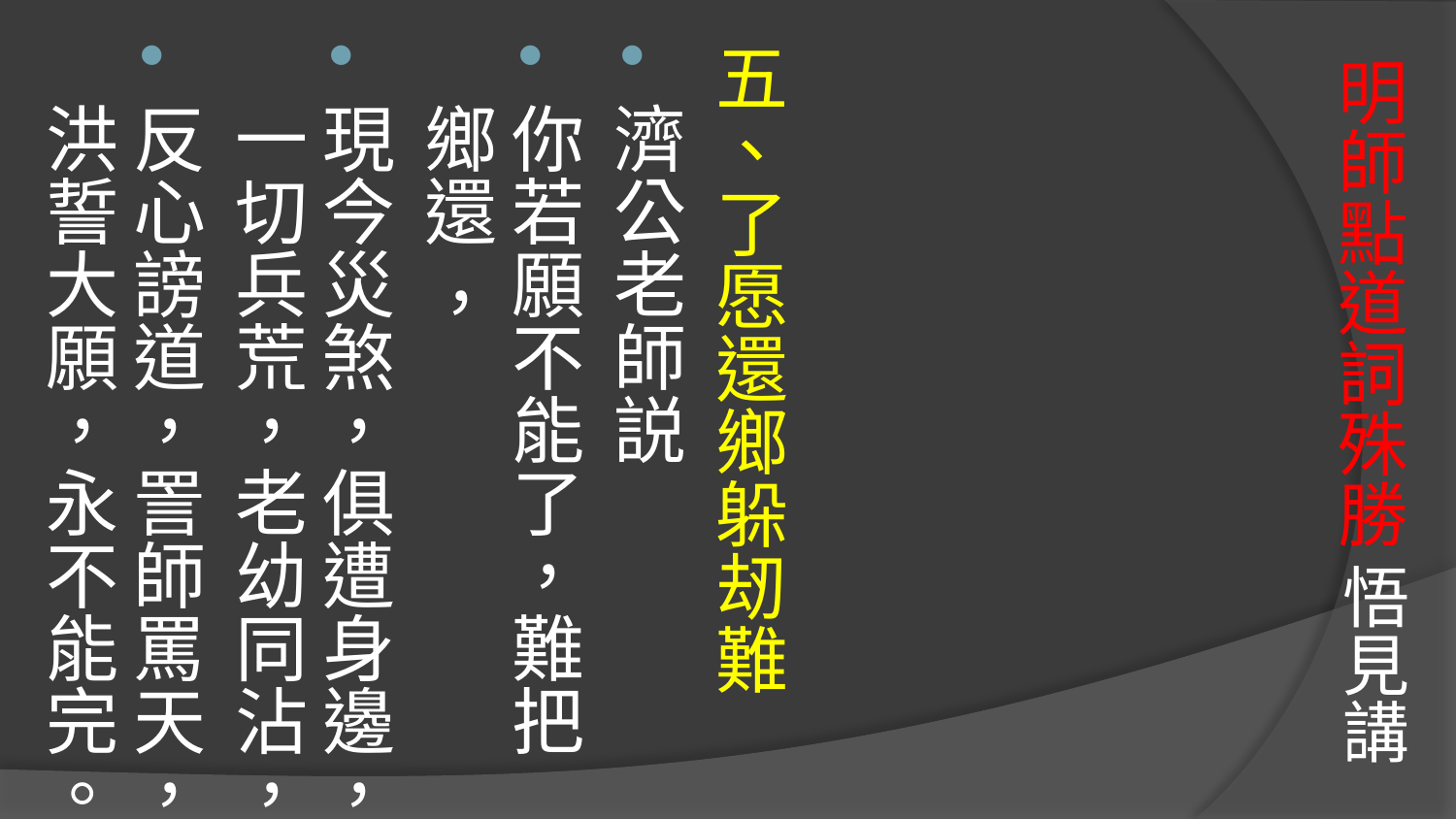

五、了愿還鄉躲刼難
濟公老師説
你若願不能了，難把鄉還 ，
現今災煞，俱遭身邊，一切兵荒，老幼同沾，
反心謗道，詈師罵天，洪誓大願，永不能完。
# 明師點道詞殊勝 悟見講